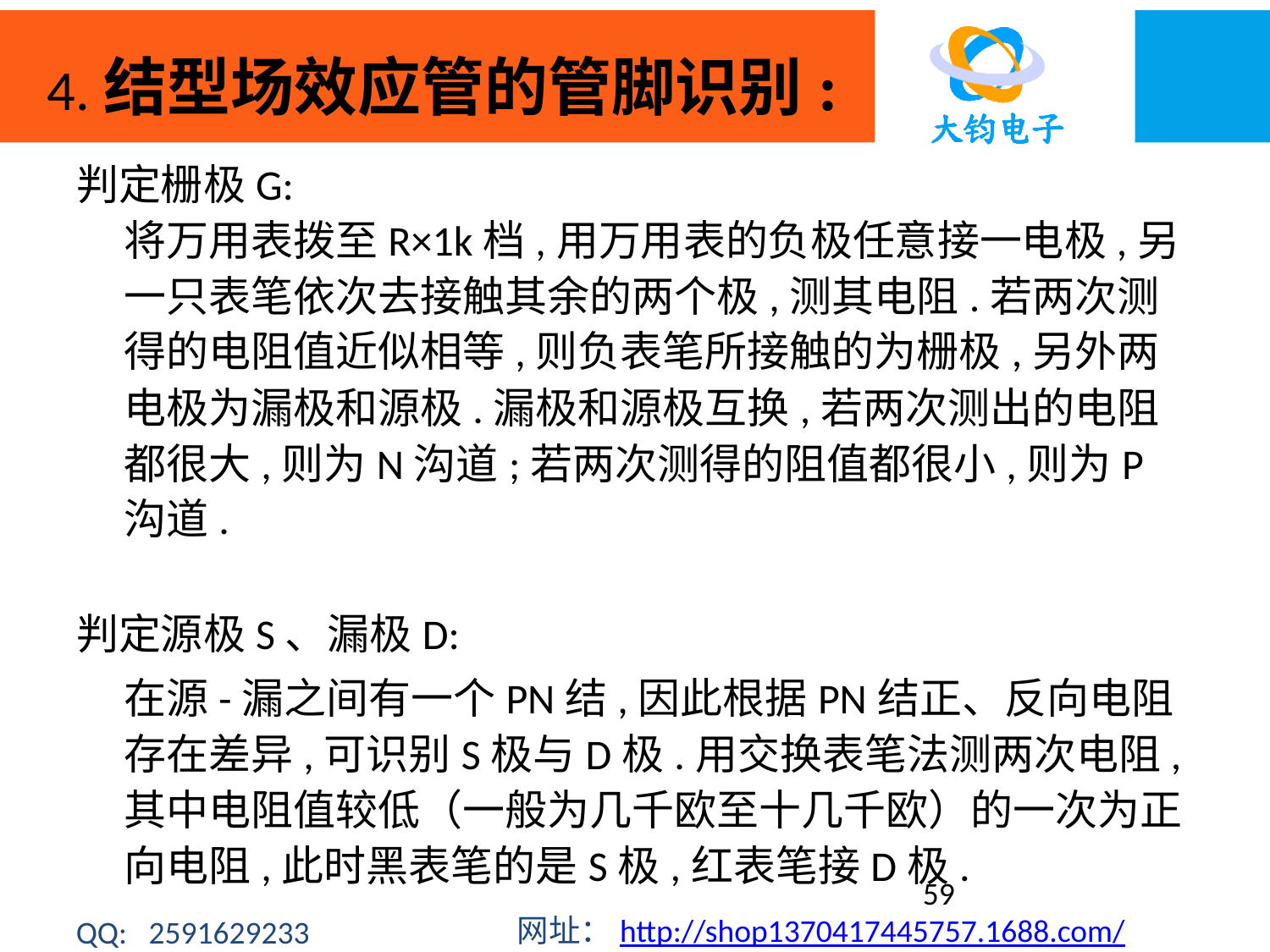

# 4.结型场效应管的管脚识别:
判定栅极G:
将万用表拨至R×1k档,用万用表的负极任意接一电极,另一只表笔依次去接触其余的两个极,测其电阻.若两次测得的电阻值近似相等,则负表笔所接触的为栅极,另外两电极为漏极和源极.漏极和源极互换,若两次测出的电阻都很大,则为N沟道;若两次测得的阻值都很小,则为P沟道.
判定源极S、漏极D:
 	在源-漏之间有一个PN结,因此根据PN结正、反向电阻存在差异,可识别S极与D极.用交换表笔法测两次电阻,其中电阻值较低（一般为几千欧至十几千欧）的一次为正向电阻,此时黑表笔的是S极,红表笔接D极.
59